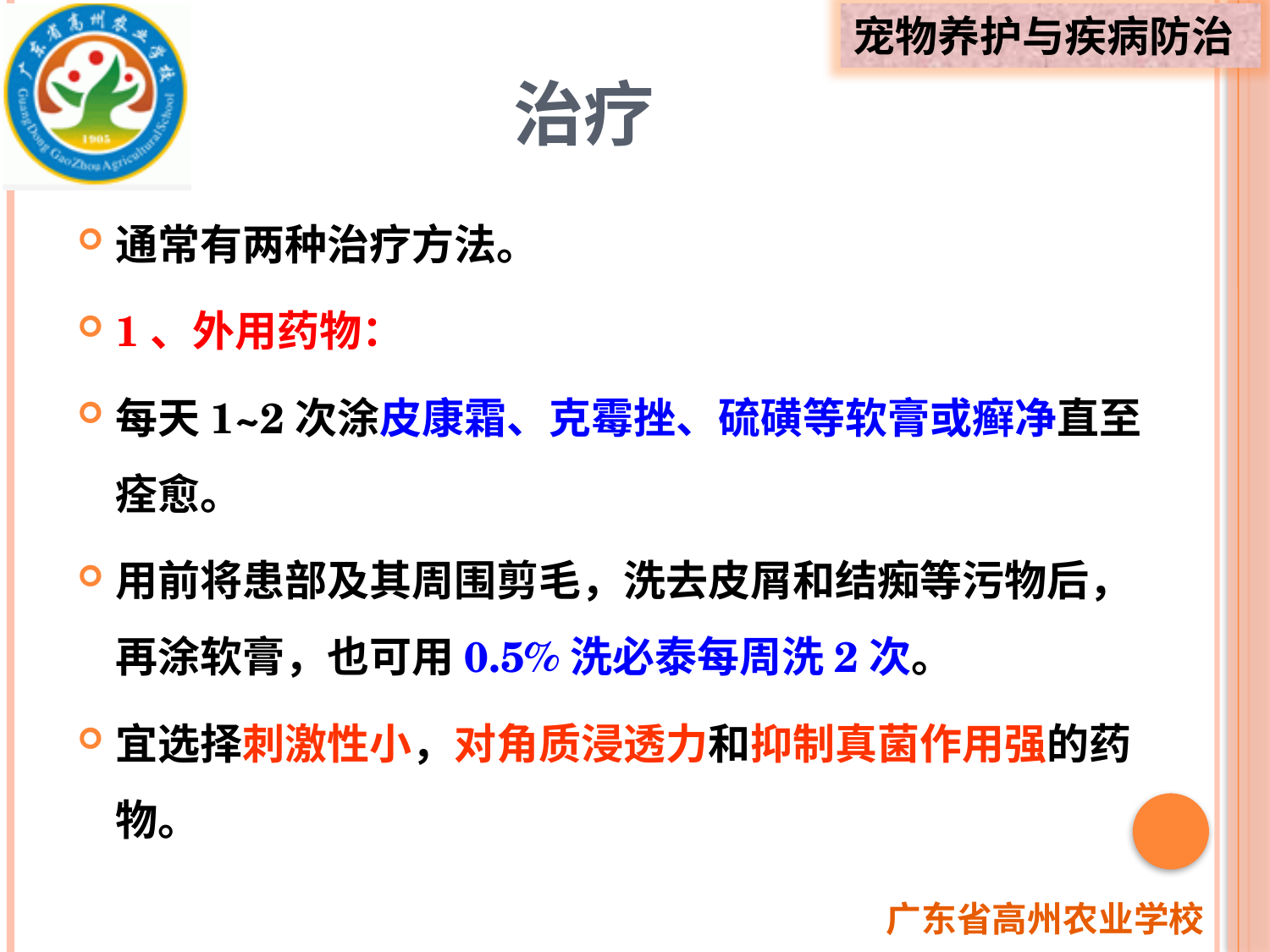

# 治疗
通常有两种治疗方法。
1、外用药物：
每天1~2次涂皮康霜、克霉挫、硫磺等软膏或癣净直至痊愈。
用前将患部及其周围剪毛，洗去皮屑和结痴等污物后，再涂软膏，也可用0.5%洗必泰每周洗2次。
宜选择刺激性小，对角质浸透力和抑制真菌作用强的药物。